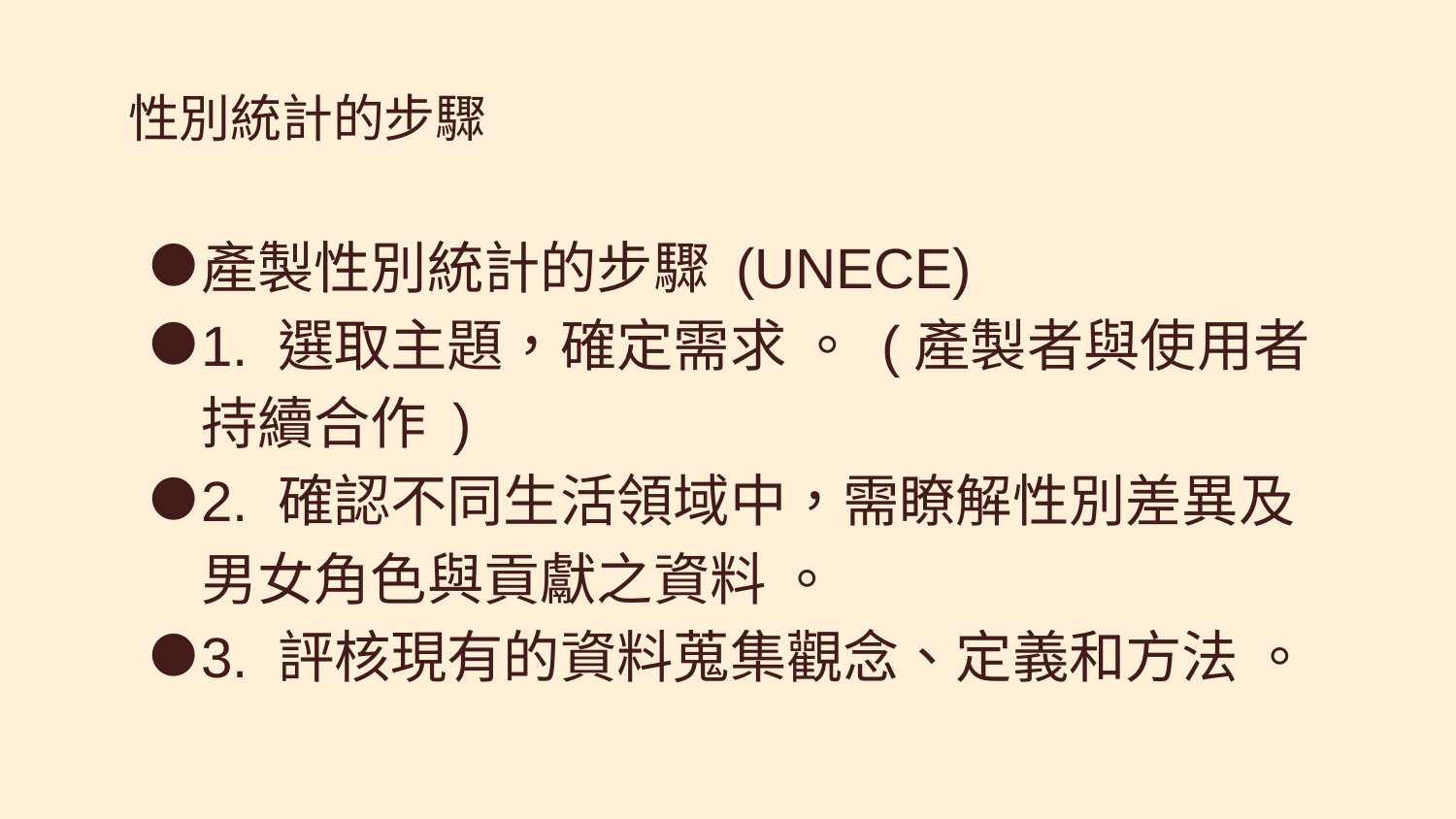

# 性別統計的步驟
產製性別統計的步驟 (UNECE)
1. 選取主題，確定需求 。 (產製者與使用者持續合作 )
2. 確認不同生活領域中，需瞭解性別差異及男女角色與貢獻之資料 。
3. 評核現有的資料蒐集觀念、定義和方法 。